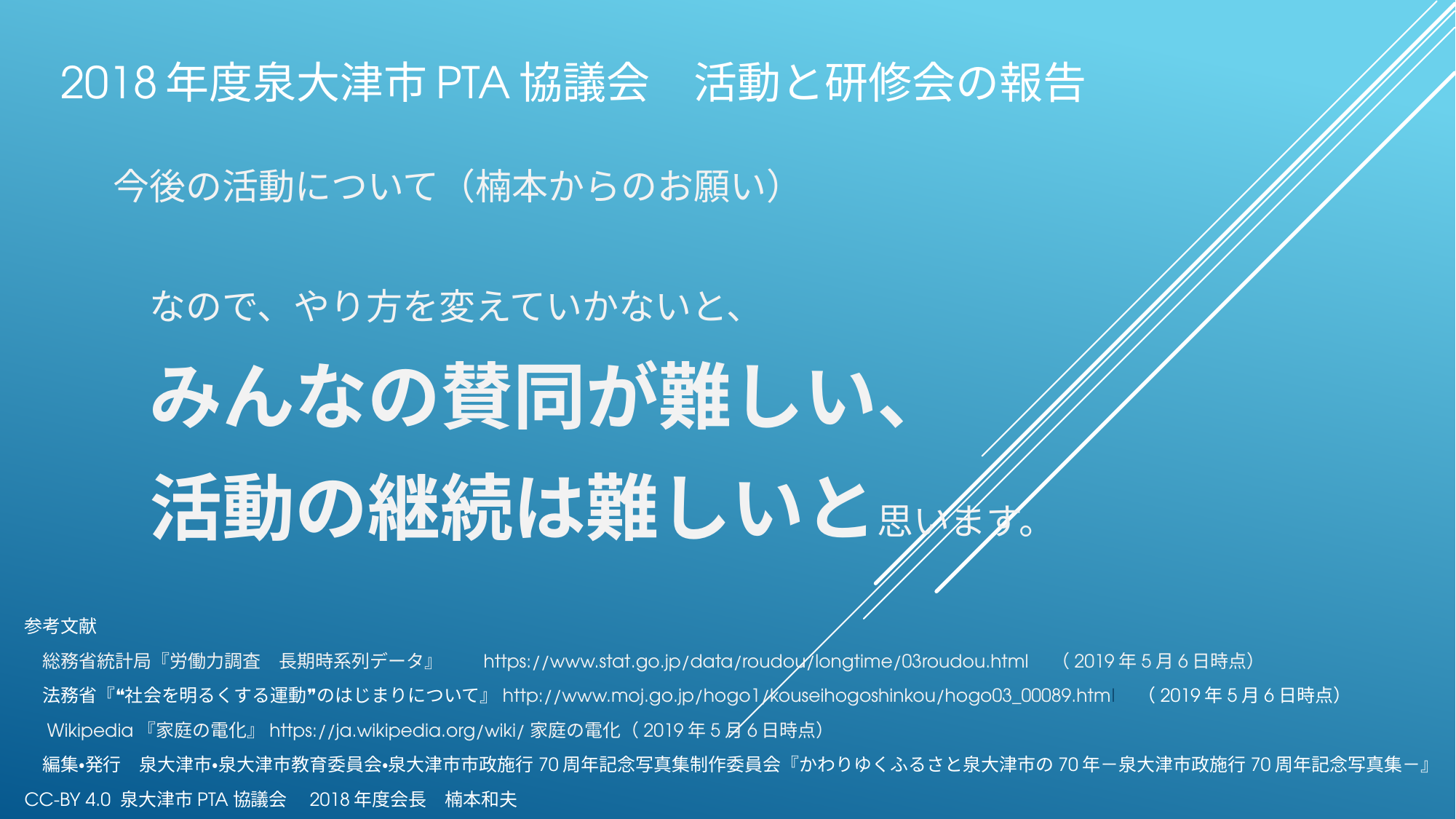

# 2018年度泉大津市PTA協議会　活動と研修会の報告
今後の活動について（楠本からのお願い）

　なので、やり方を変えていかないと、
　みんなの賛同が難しい、
　活動の継続は難しいと思います。

参考文献
　総務省統計局『労働力調査　長期時系列データ』　　https://www.stat.go.jp/data/roudou/longtime/03roudou.html　（2019年5月6日時点）
　法務省『❝社会を明るくする運動❞のはじまりについて』http://www.moj.go.jp/hogo1/kouseihogoshinkou/hogo03_00089.html　（2019年5月6日時点）
　Wikipedia『家庭の電化』https://ja.wikipedia.org/wiki/家庭の電化（2019年5月6日時点）
　編集・発行　泉大津市・泉大津市教育委員会・泉大津市市政施行70周年記念写真集制作委員会『かわりゆくふるさと泉大津市の70年－泉大津市政施行70周年記念写真集－』
CC-BY 4.0 泉大津市PTA協議会　2018年度会長　楠本和夫